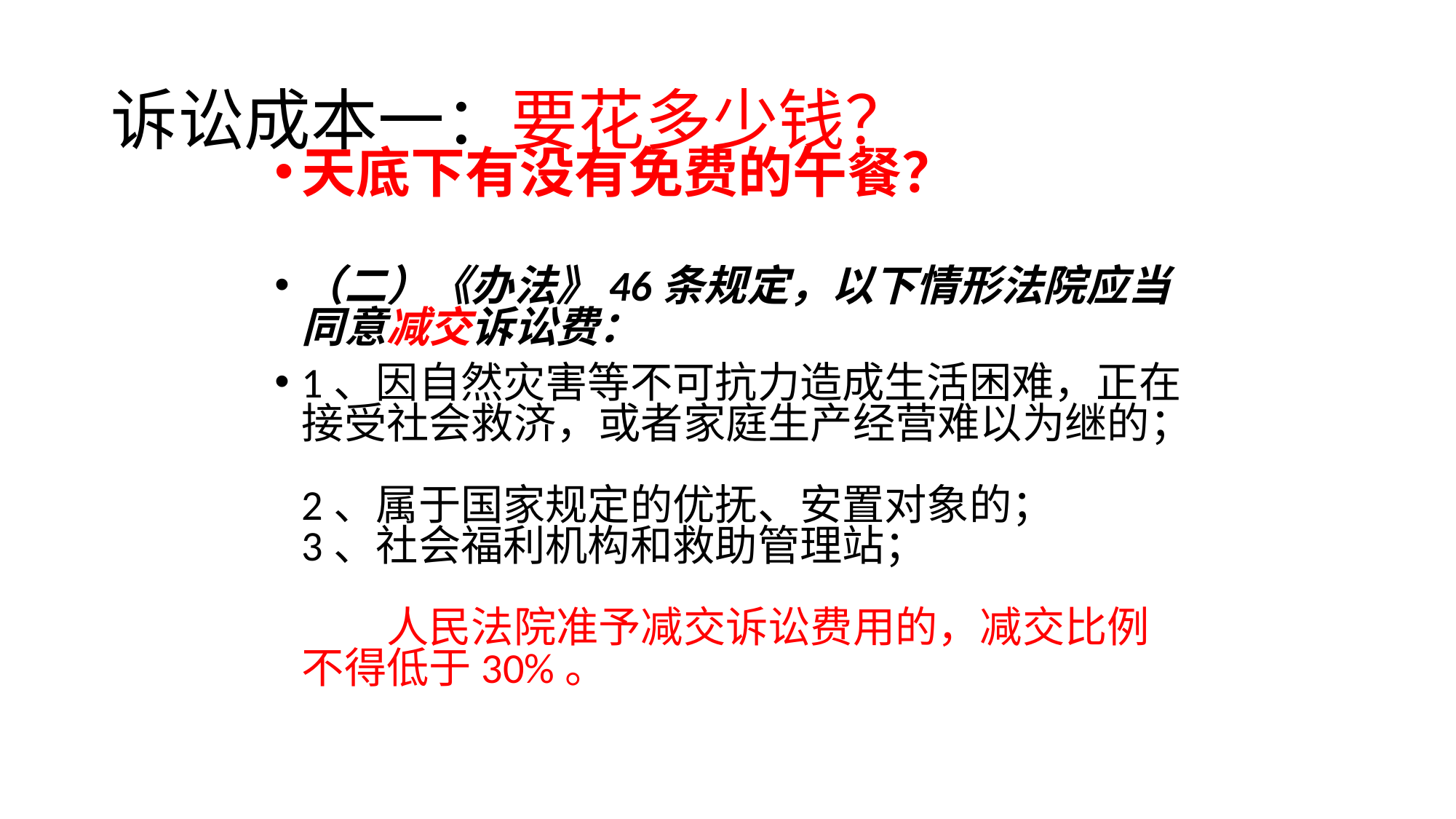

# 诉讼成本一：要花多少钱？
天底下有没有免费的午餐？

（二）《办法》46条规定，以下情形法院应当同意减交诉讼费：
1、因自然灾害等不可抗力造成生活困难，正在接受社会救济，或者家庭生产经营难以为继的；
2、属于国家规定的优抚、安置对象的；
3、社会福利机构和救助管理站；
　　
　　人民法院准予减交诉讼费用的，减交比例不得低于30%。